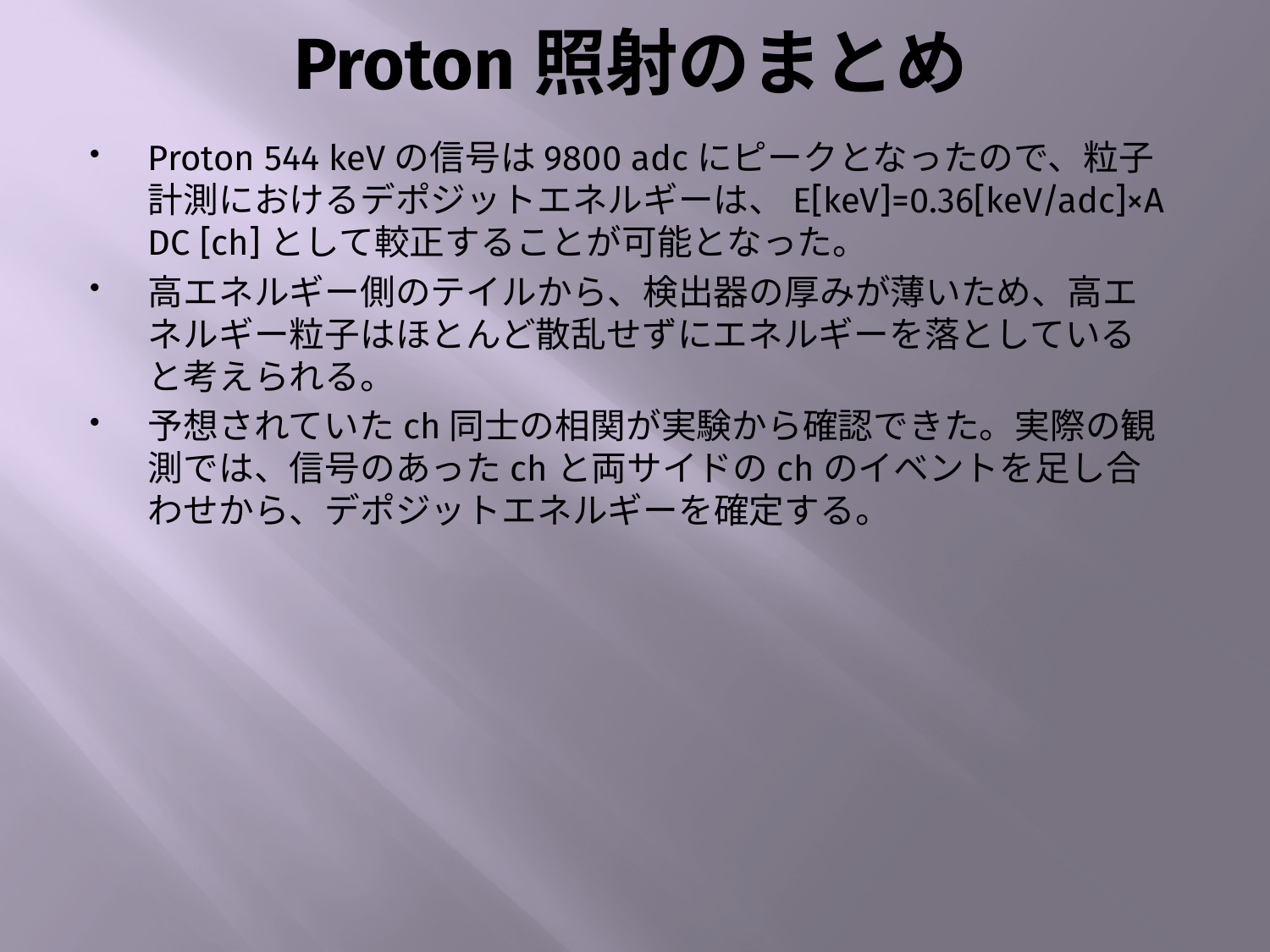

# Proton照射のまとめ
Proton 544 keVの信号は9800 adcにピークとなったので、粒子計測におけるデポジットエネルギーは、E[keV]=0.36[keV/adc]×ADC [ch]として較正することが可能となった。
高エネルギー側のテイルから、検出器の厚みが薄いため、高エネルギー粒子はほとんど散乱せずにエネルギーを落としていると考えられる。
予想されていたch同士の相関が実験から確認できた。実際の観測では、信号のあったchと両サイドのchのイベントを足し合わせから、デポジットエネルギーを確定する。